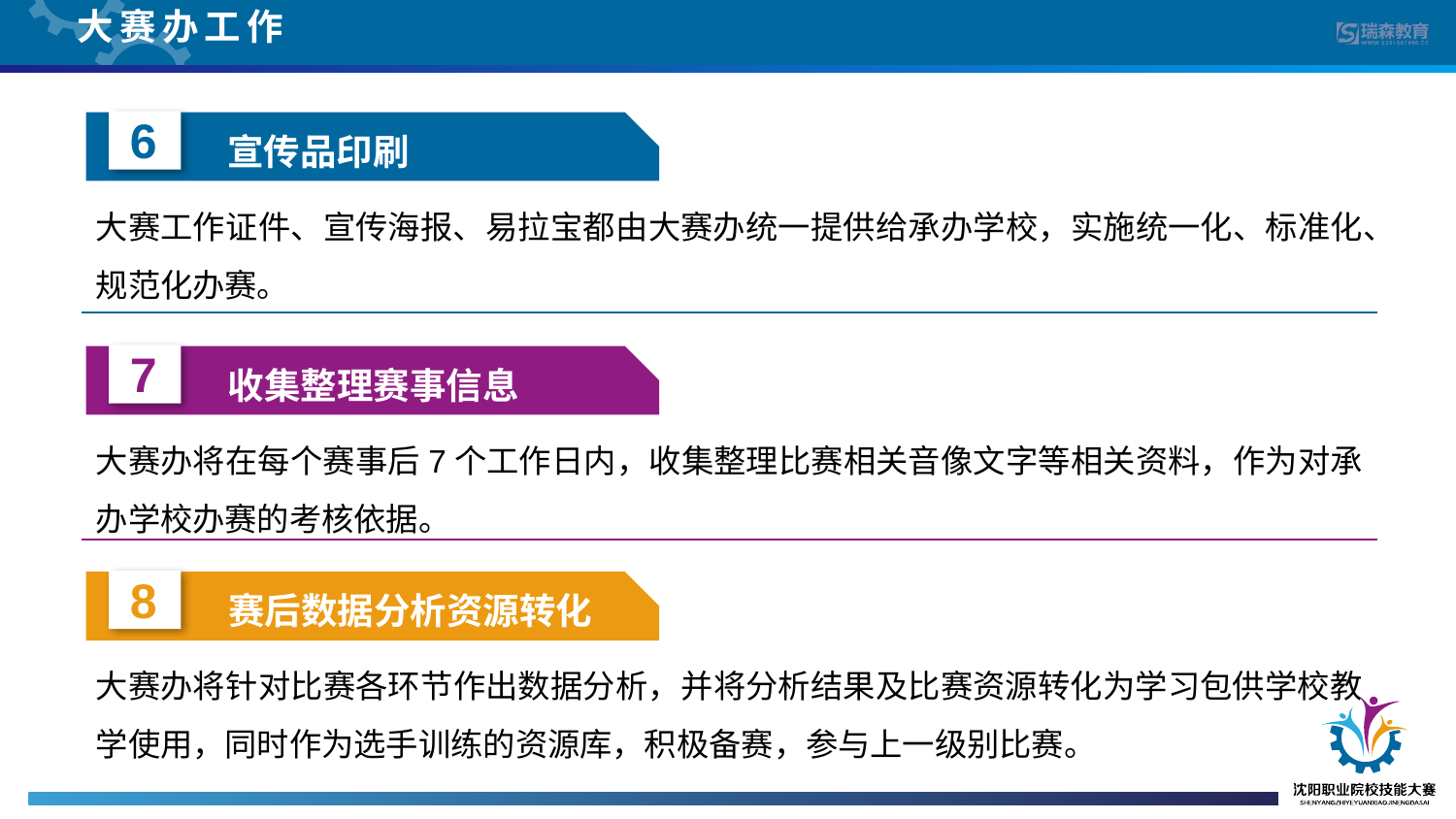

大赛办工作
6
宣传品印刷

大赛工作证件、宣传海报、易拉宝都由大赛办统一提供给承办学校，实施统一化、标准化、规范化办赛。
7
收集整理赛事信息

大赛办将在每个赛事后7个工作日内，收集整理比赛相关音像文字等相关资料，作为对承办学校办赛的考核依据。
8
赛后数据分析资源转化

大赛办将针对比赛各环节作出数据分析，并将分析结果及比赛资源转化为学习包供学校教学使用，同时作为选手训练的资源库，积极备赛，参与上一级别比赛。